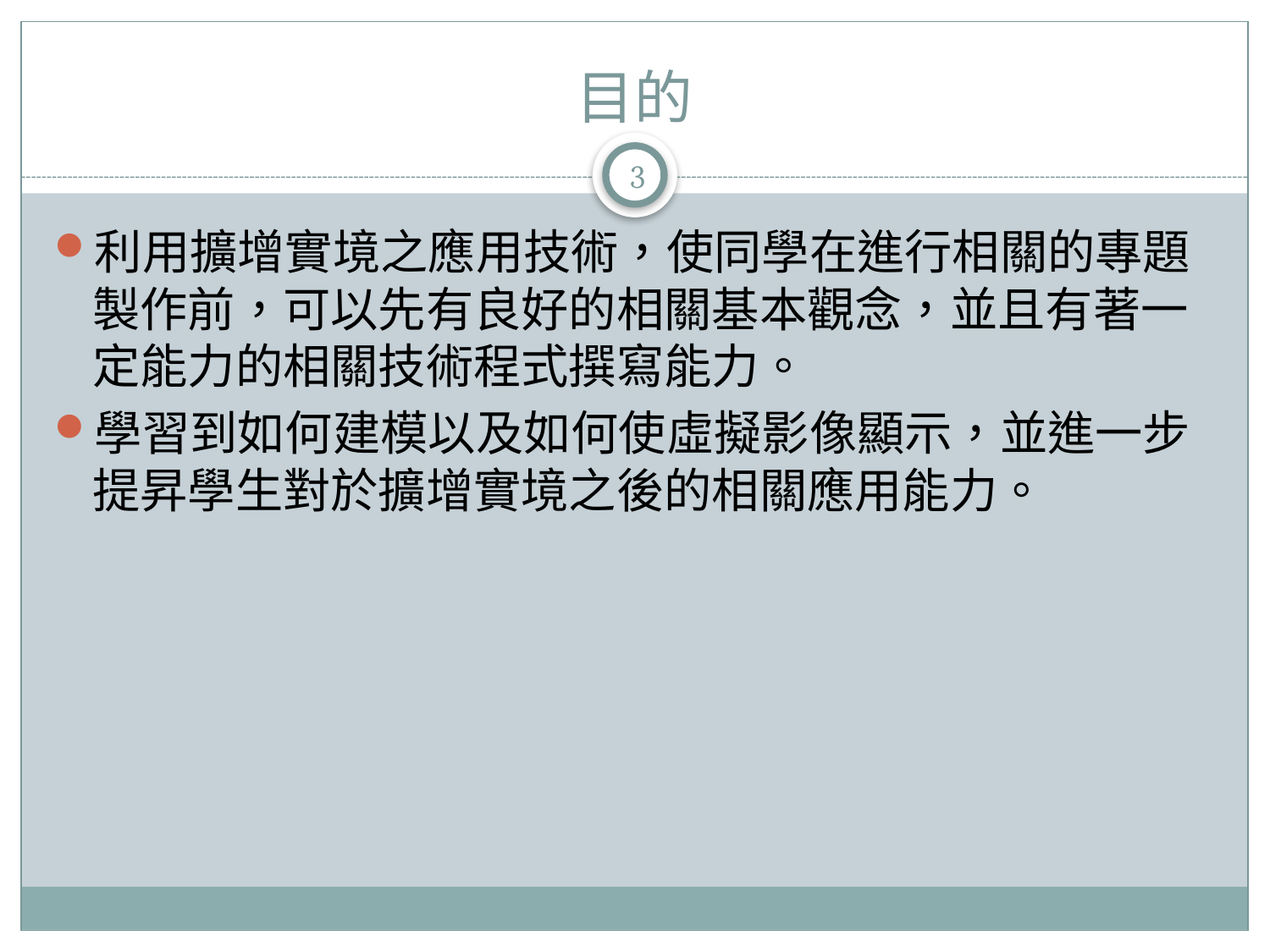

# 目的
3
利用擴增實境之應用技術，使同學在進行相關的專題製作前，可以先有良好的相關基本觀念，並且有著一定能力的相關技術程式撰寫能力。
學習到如何建模以及如何使虛擬影像顯示，並進一步提昇學生對於擴增實境之後的相關應用能力。